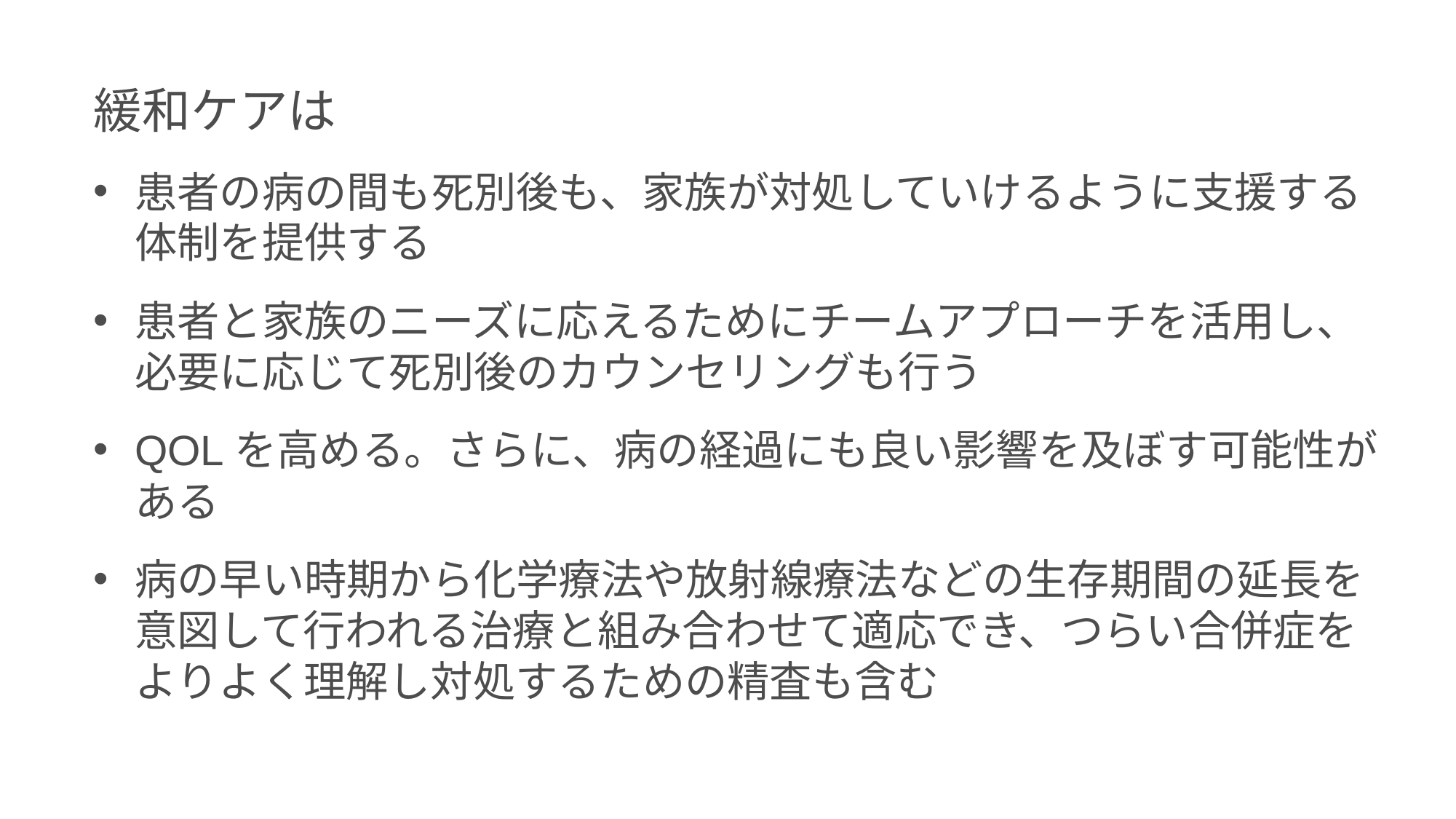

緩和ケアは
患者の病の間も死別後も、家族が対処していけるように支援する体制を提供する
患者と家族のニーズに応えるためにチームアプローチを活用し、必要に応じて死別後のカウンセリングも行う
QOLを高める。さらに、病の経過にも良い影響を及ぼす可能性がある
病の早い時期から化学療法や放射線療法などの生存期間の延長を意図して行われる治療と組み合わせて適応でき、つらい合併症をよりよく理解し対処するための精査も含む